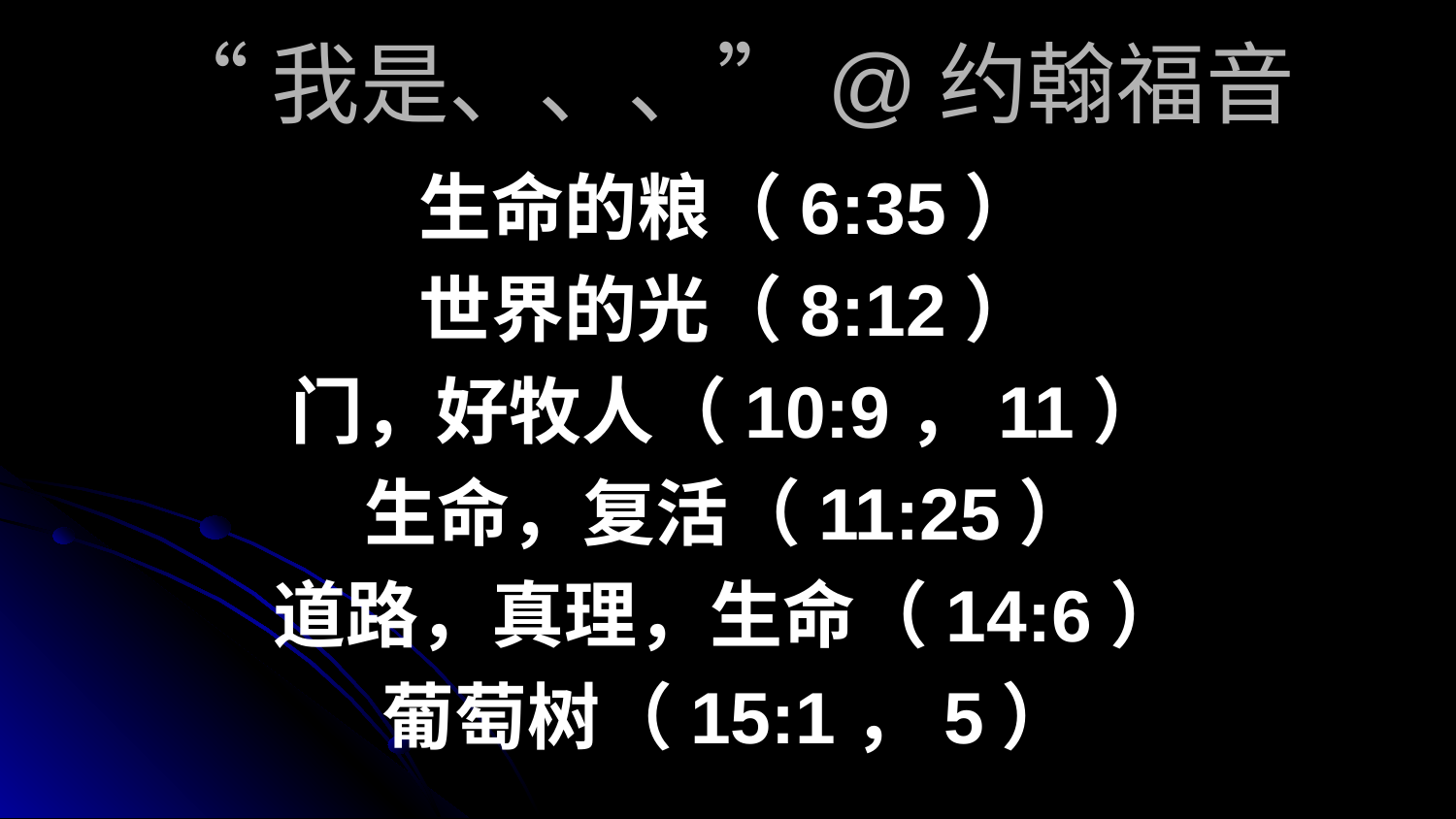

# “我是、、、”@约翰福音
生命的粮（6:35）
世界的光（8:12）
门，好牧人（10:9，11）
生命，复活（11:25）
道路，真理，生命（14:6）
葡萄树（15:1，5）